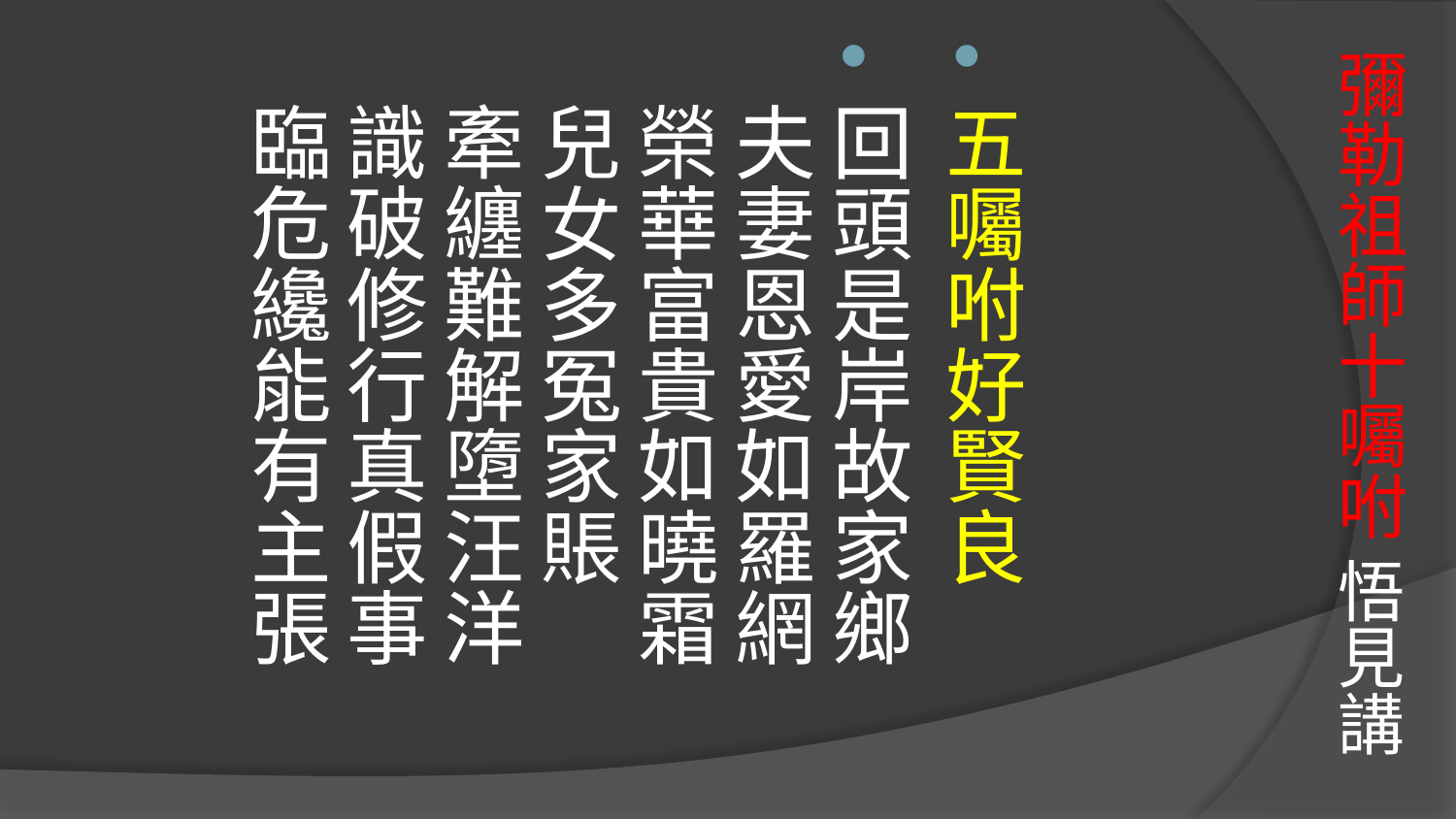

# 彌勒祖師十囑咐 悟見講
五囑咐好賢良
回頭是岸故家鄉　
夫妻恩愛如羅網
榮華富貴如曉霜 
兒女多冤家賬　
牽纏難解墮汪洋
識破修行真假事　
臨危纔能有主張